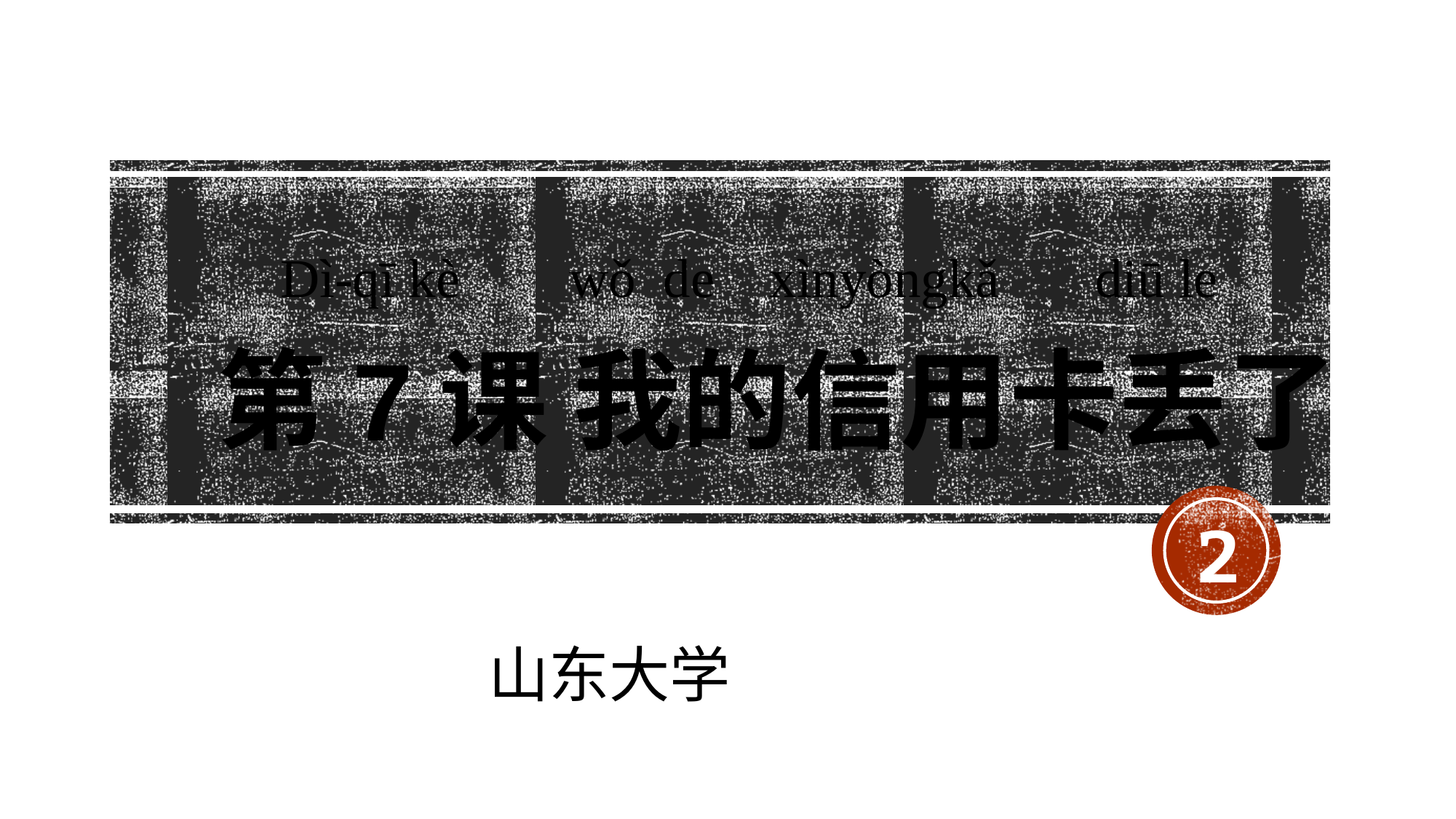

Dì-qī kè        wǒ  de    xìnyòngkǎ       diū le
# 第7课 我的信用卡丢了
2
山东大学